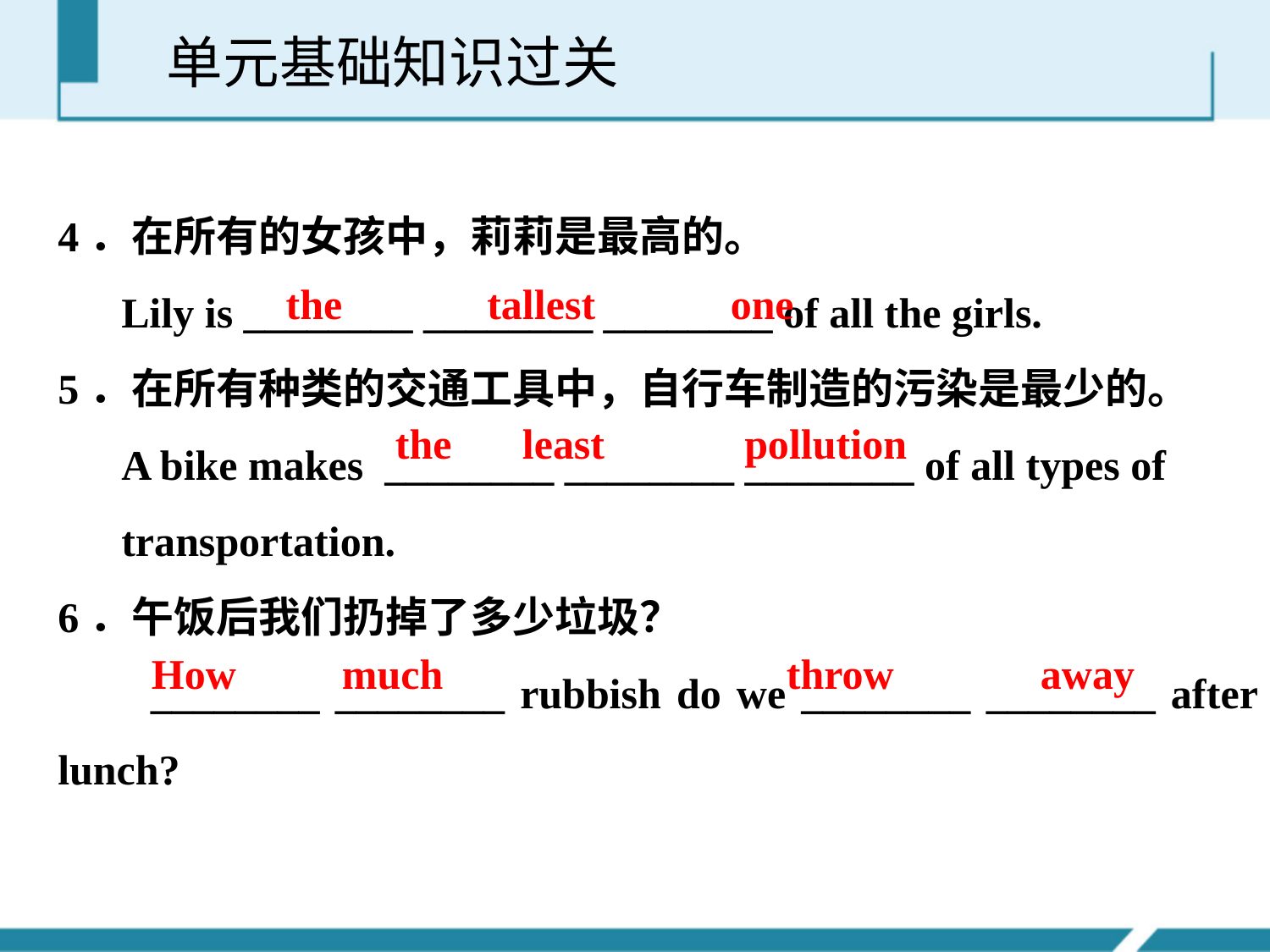

单元基础知识过关
4．在所有的女孩中，莉莉是最高的。
      Lily is ________ ________ ________ of all the girls.
5．在所有种类的交通工具中，自行车制造的污染是最少的。
      A bike makes  ________ ________ ________ of all types of
      transportation.
6．午饭后我们扔掉了多少垃圾？
      ________ ________ rubbish do we ________ ________ after lunch?
the 	       tallest 	      one
the 	least 	         pollution
How 	      much 			throw 		away